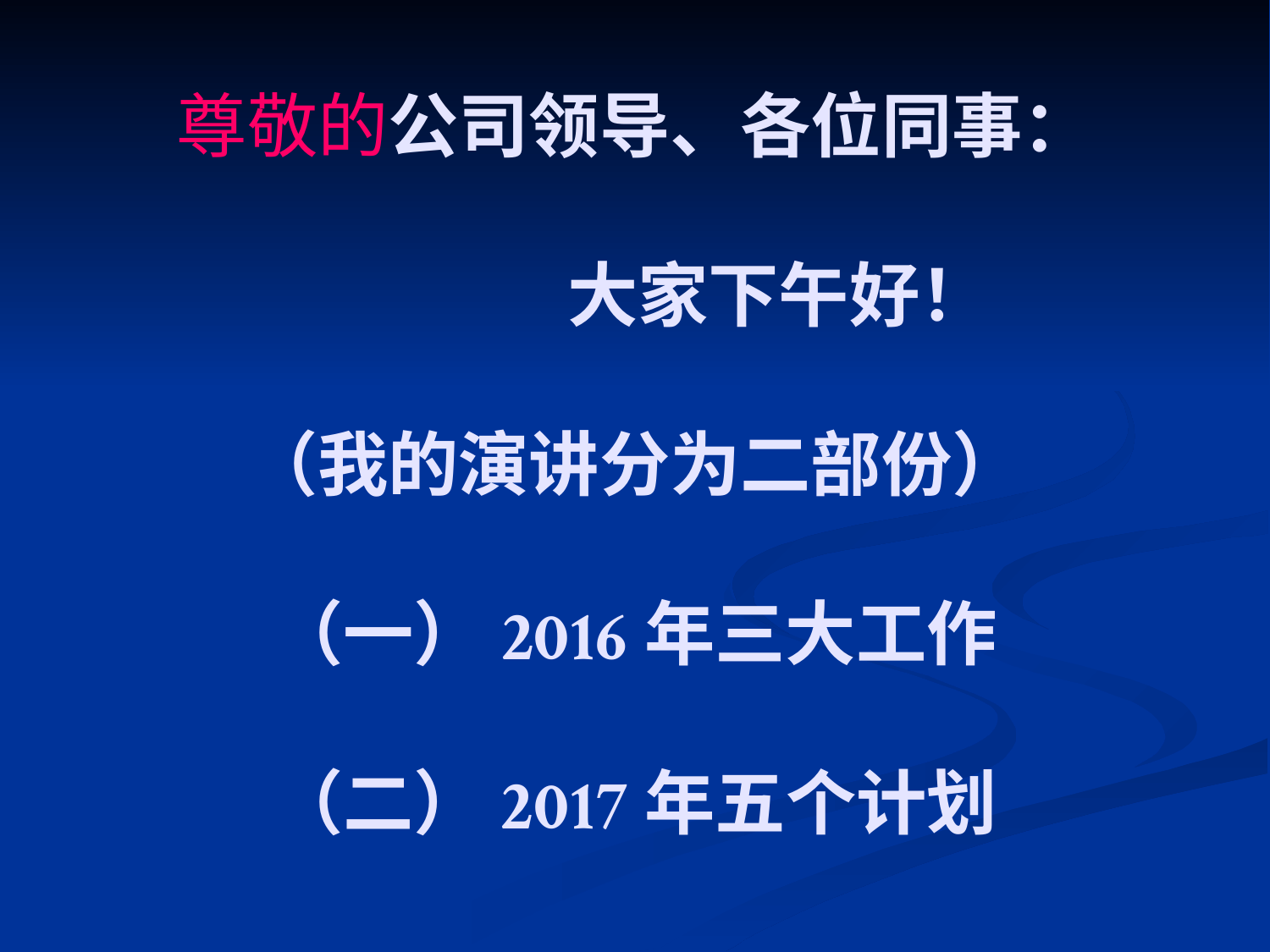

# 尊敬的公司领导、各位同事： 大家下午好！ （我的演讲分为二部份） （一）2016年三大工作 （二）2017年五个计划